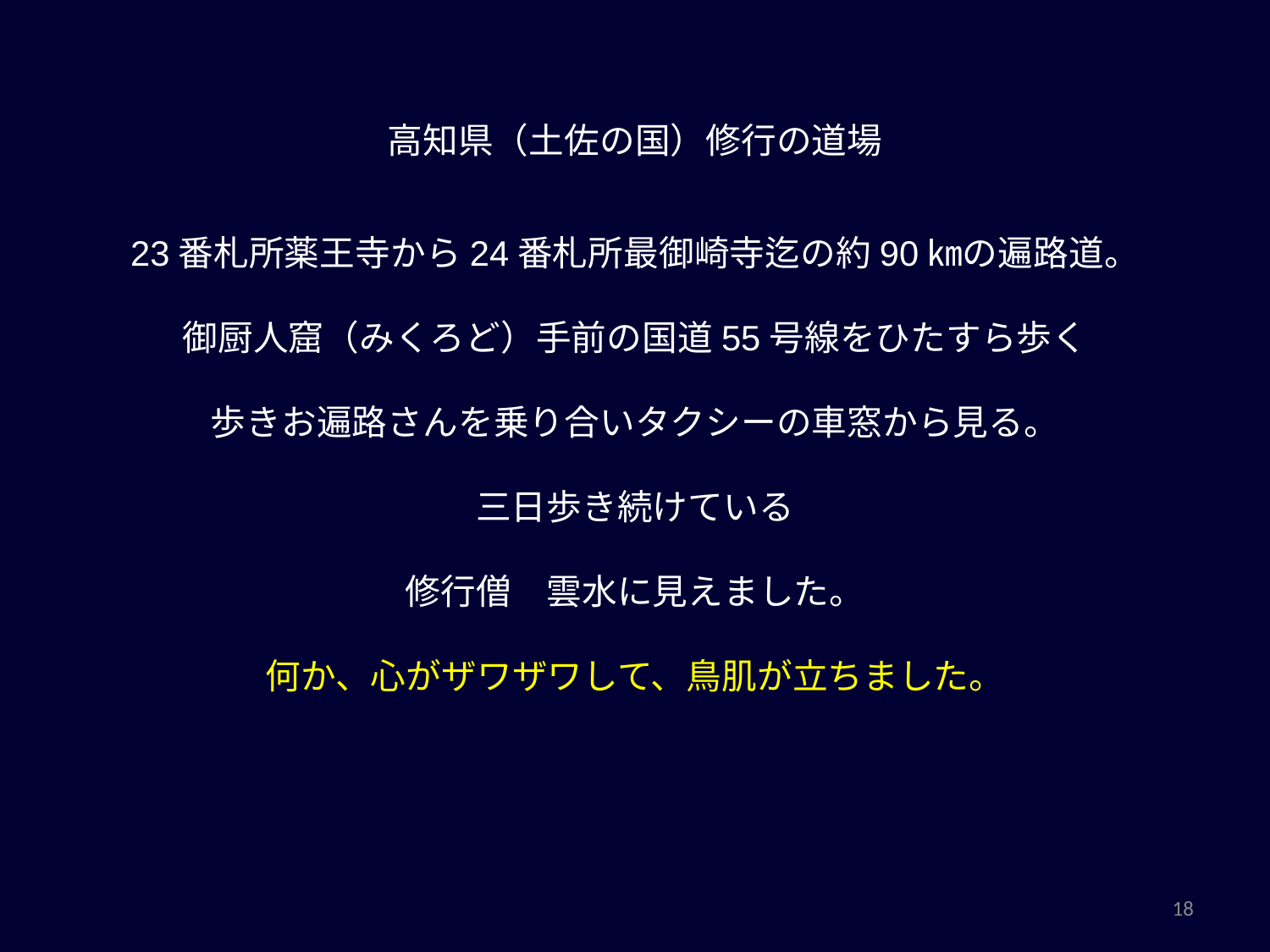

高知県（土佐の国）修行の道場
23番札所薬王寺から24番札所最御崎寺迄の約90㎞の遍路道。

御厨人窟（みくろど）手前の国道55号線をひたすら歩く

歩きお遍路さんを乗り合いタクシーの車窓から見る。

三日歩き続けている

修行僧　雲水に見えました。

何か、心がザワザワして、鳥肌が立ちました。
18